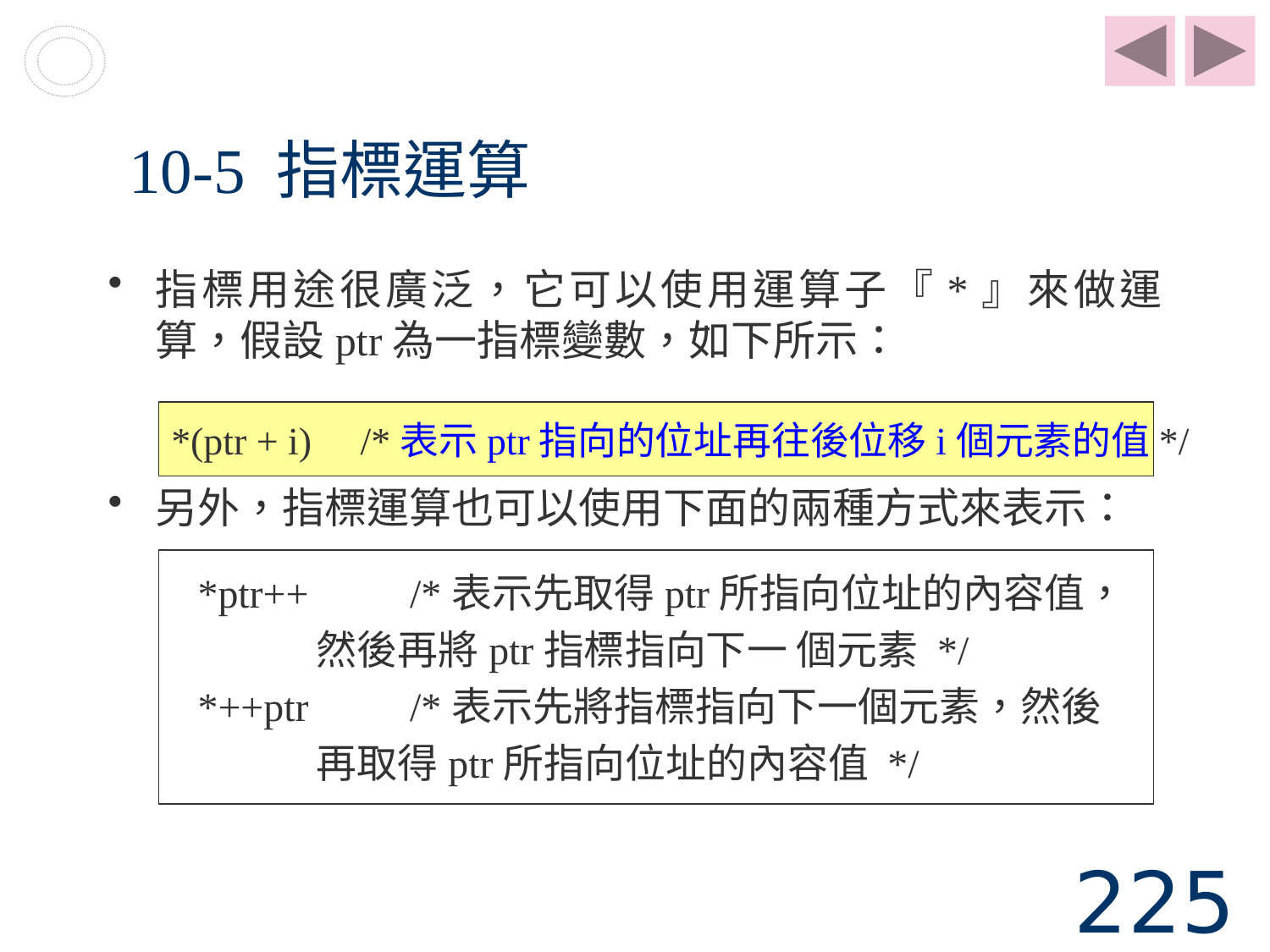

# 10-5 指標運算
指標用途很廣泛，它可以使用運算子『*』來做運算，假設ptr為一指標變數，如下所示：

另外，指標運算也可以使用下面的兩種方式來表示：
*(ptr + i)     /*表示ptr指向的位址再往後位移i個元素的值*/
*ptr++          /*表示先取得ptr所指向位址的內容值，
            然後再將ptr指標指向下一 個元素 */
*++ptr          /*表示先將指標指向下一個元素，然後
            再取得ptr所指向位址的內容值 */
225